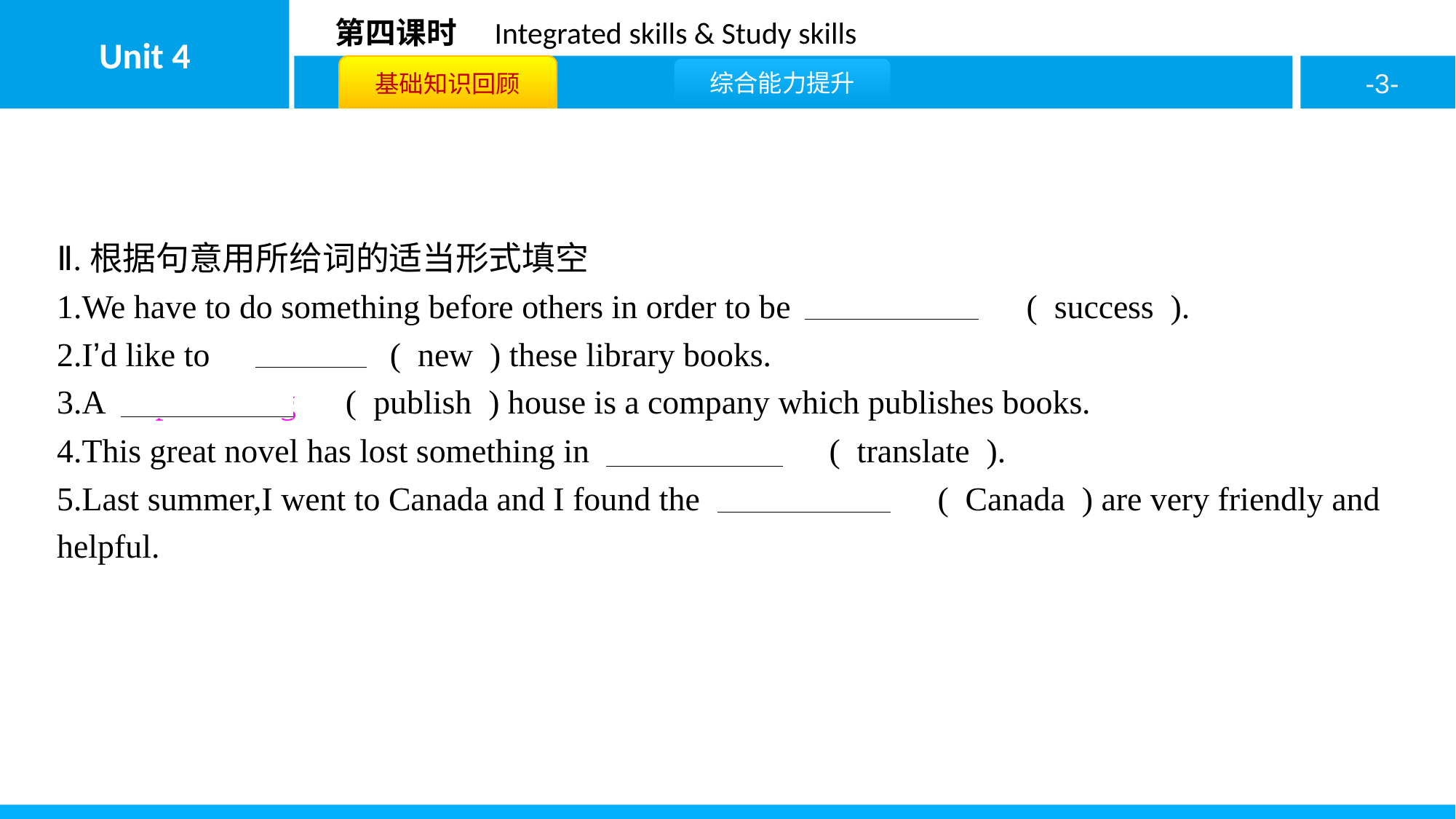

Ⅱ.根据句意用所给词的适当形式填空
1.We have to do something before others in order to be　successful　(  success  ).
2.I’d like to　renew　(  new  ) these library books.
3.A　publishing　(  publish  ) house is a company which publishes books.
4.This great novel has lost something in　translation　(  translate  ).
5.Last summer,I went to Canada and I found the　Canadians　(  Canada  ) are very friendly and helpful.